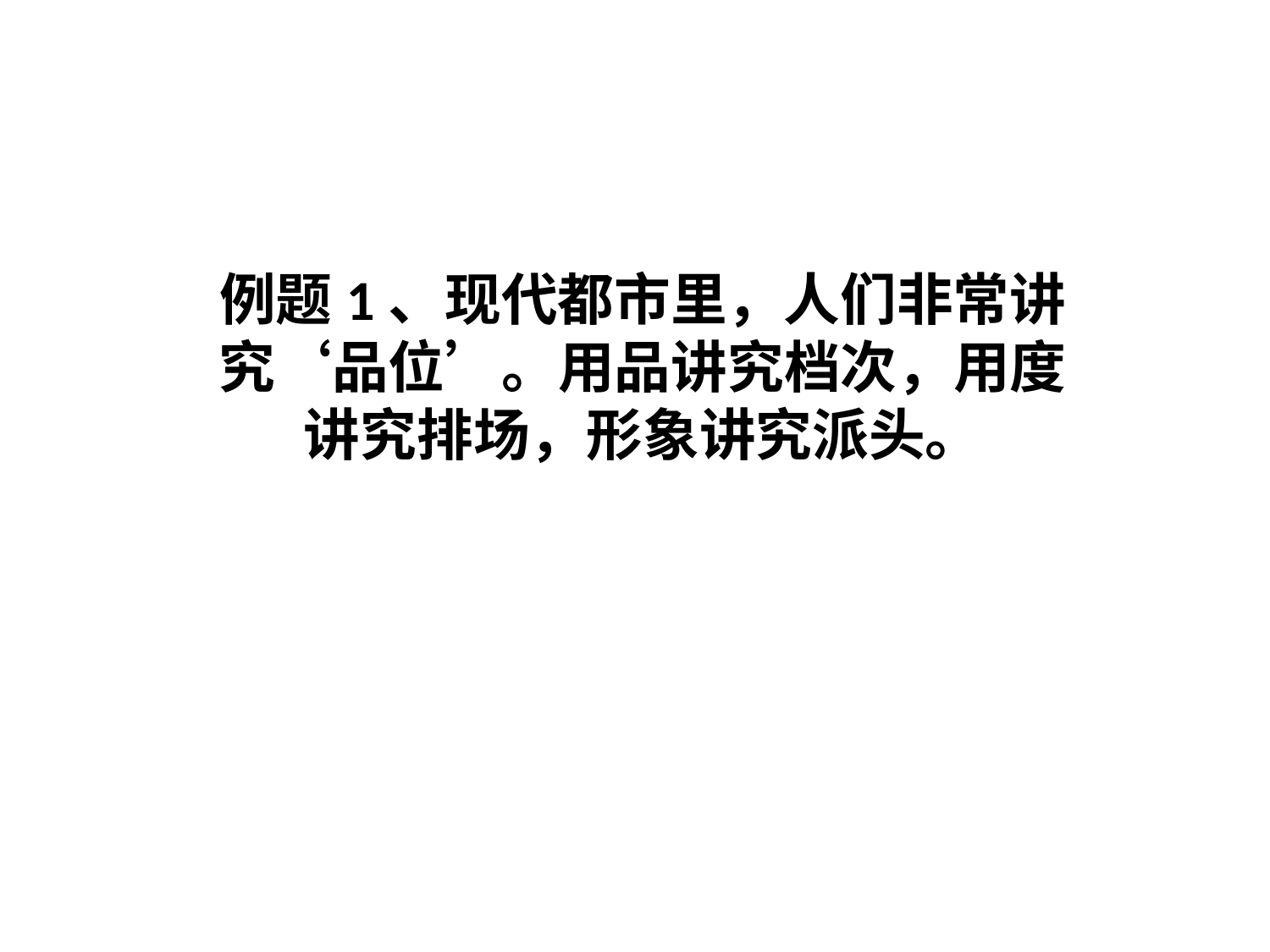

例题1、现代都市里，人们非常讲究‘品位’。用品讲究档次，用度讲究排场，形象讲究派头。